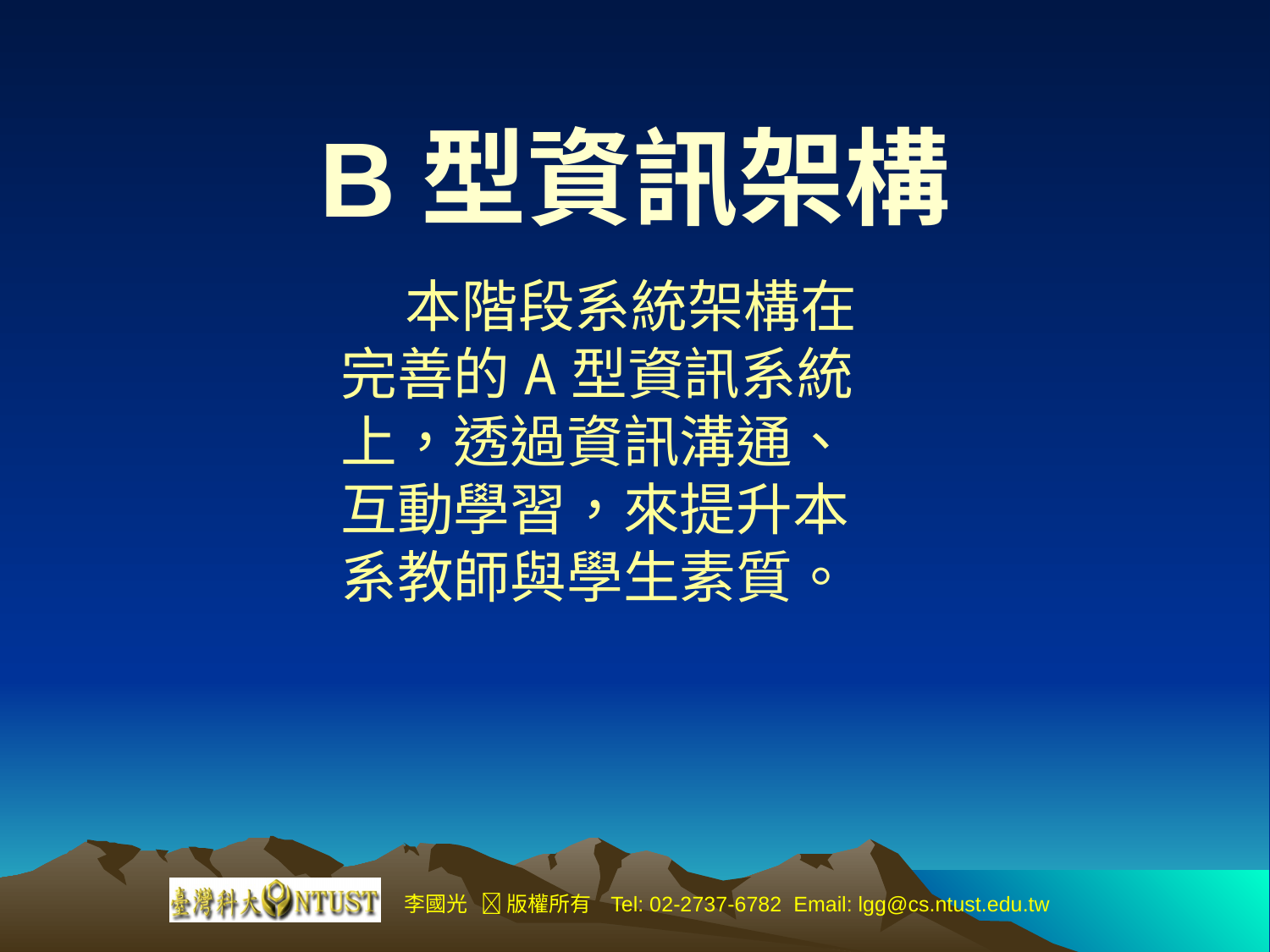

# B型資訊架構
    本階段系統架構在完善的A型資訊系統上，透過資訊溝通、互動學習，來提升本系教師與學生素質。